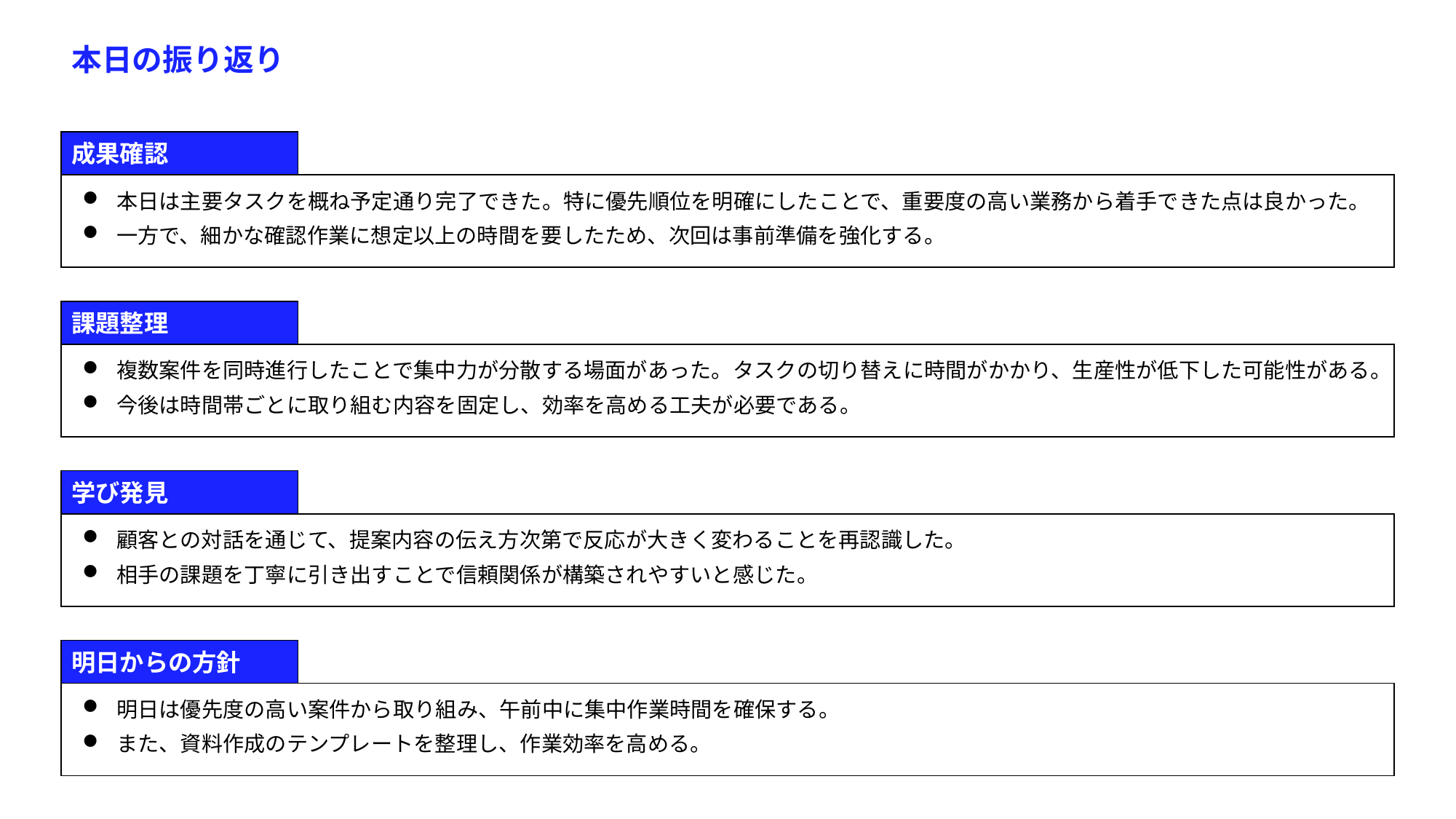

本日の振り返り
成果確認
本日は主要タスクを概ね予定通り完了できた。特に優先順位を明確にしたことで、重要度の高い業務から着手できた点は良かった。
一方で、細かな確認作業に想定以上の時間を要したため、次回は事前準備を強化する。
課題整理
複数案件を同時進行したことで集中力が分散する場面があった。タスクの切り替えに時間がかかり、生産性が低下した可能性がある。
今後は時間帯ごとに取り組む内容を固定し、効率を高める工夫が必要である。
学び発見
顧客との対話を通じて、提案内容の伝え方次第で反応が大きく変わることを再認識した。
相手の課題を丁寧に引き出すことで信頼関係が構築されやすいと感じた。
明日からの方針
明日は優先度の高い案件から取り組み、午前中に集中作業時間を確保する。
また、資料作成のテンプレートを整理し、作業効率を高める。